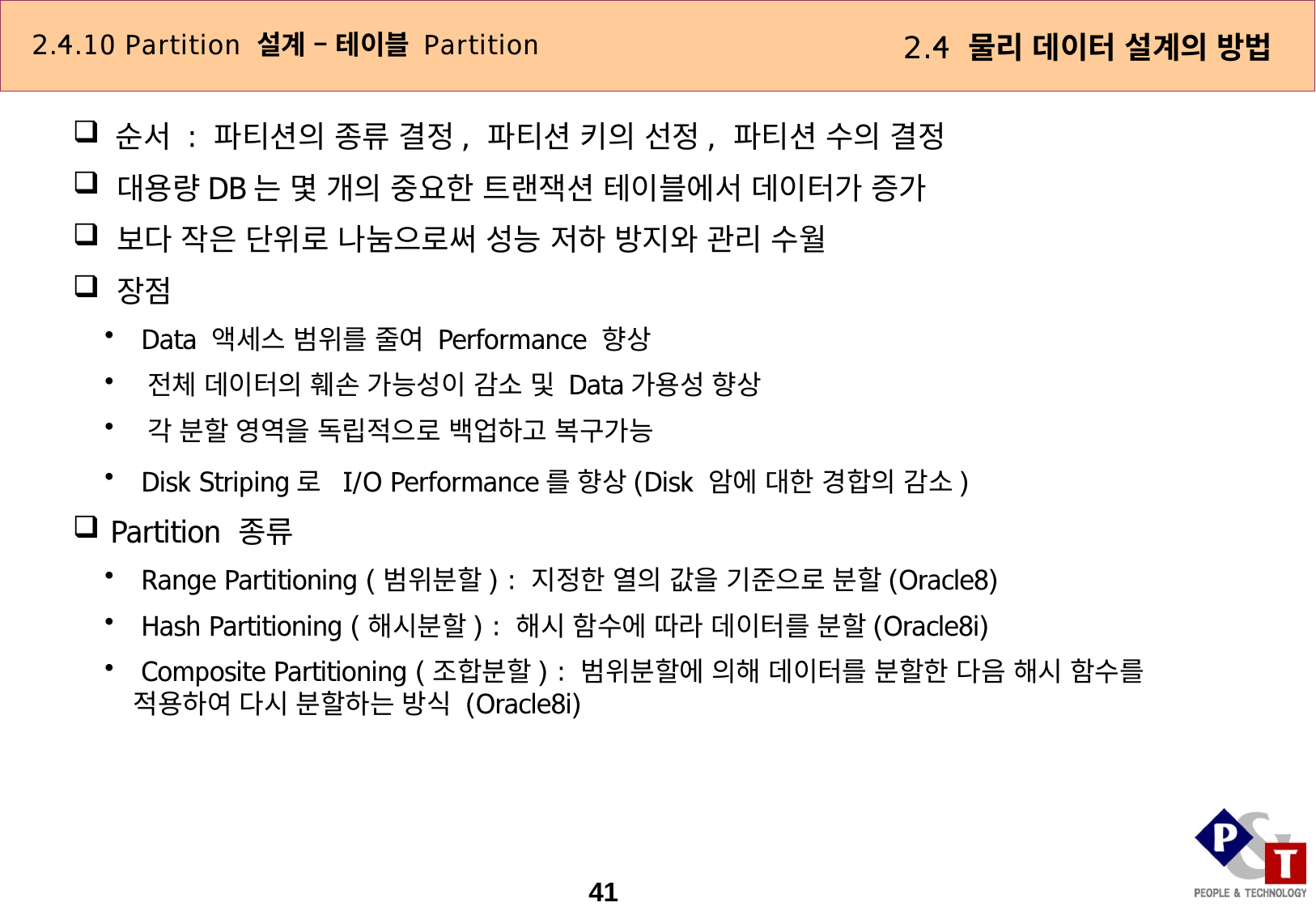

2.4.10 Partition 설계 – 테이블 Partition
2.4 물리 데이터 설계의 방법
 순서 : 파티션의 종류 결정, 파티션 키의 선정, 파티션 수의 결정
 대용량DB는 몇 개의 중요한 트랜잭션 테이블에서 데이터가 증가
 보다 작은 단위로 나눔으로써 성능 저하 방지와 관리 수월
 장점
 Data 액세스 범위를 줄여 Performance 향상
 전체 데이터의 훼손 가능성이 감소 및 Data가용성 향상
 각 분할 영역을 독립적으로 백업하고 복구가능
 Disk Striping로  I/O Performance를 향상(Disk 암에 대한 경합의 감소)
 Partition 종류
 Range Partitioning (범위분할) : 지정한 열의 값을 기준으로 분할(Oracle8)
 Hash Partitioning (해시분할) : 해시 함수에 따라 데이터를 분할(Oracle8i)
 Composite Partitioning (조합분할) : 범위분할에 의해 데이터를 분할한 다음 해시 함수를 적용하여 다시 분할하는 방식 (Oracle8i)